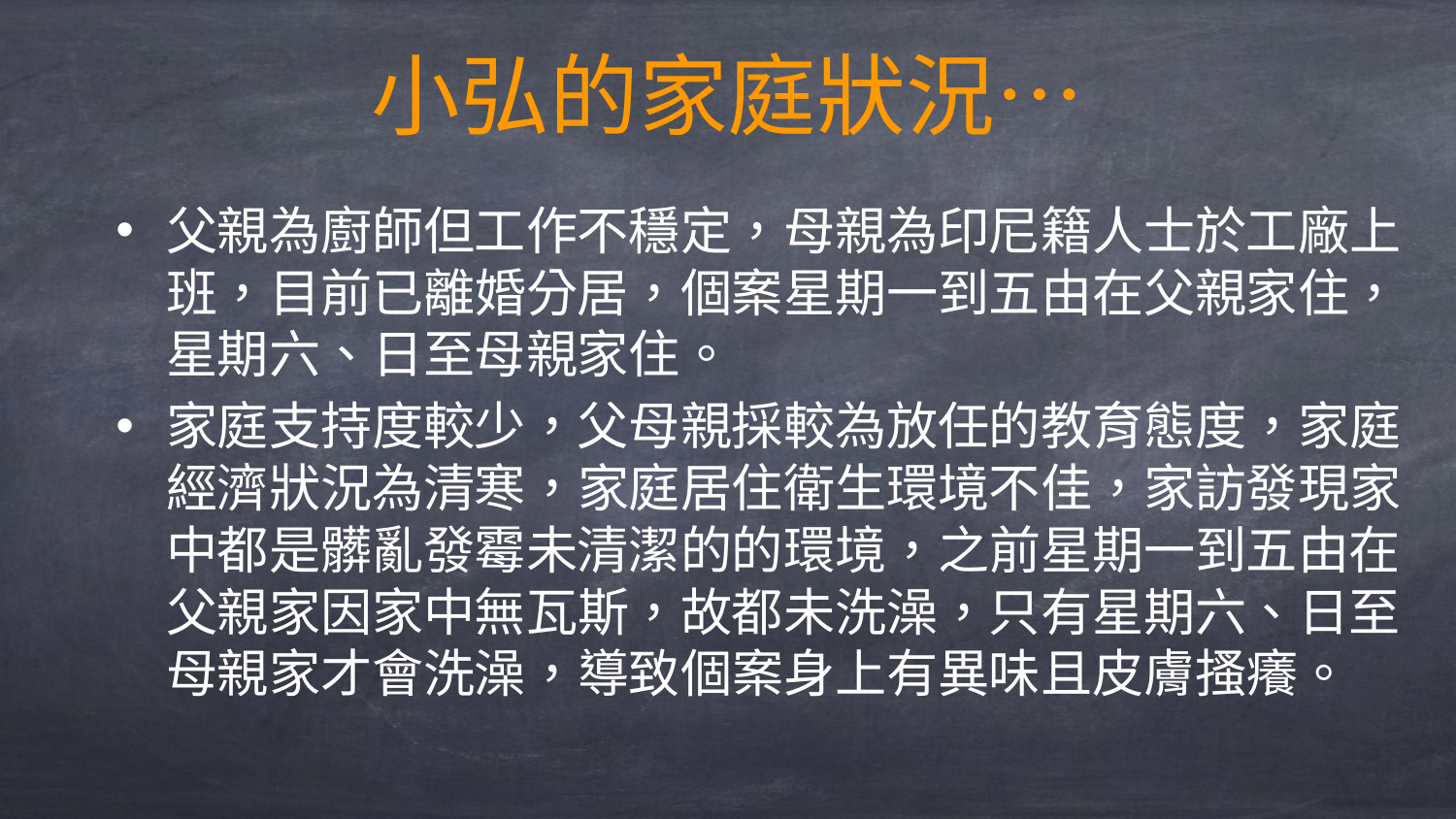

# 小弘的家庭狀況…
父親為廚師但工作不穩定，母親為印尼籍人士於工廠上班，目前已離婚分居，個案星期一到五由在父親家住，星期六、日至母親家住。
家庭支持度較少，父母親採較為放任的教育態度，家庭經濟狀況為清寒，家庭居住衛生環境不佳，家訪發現家中都是髒亂發霉未清潔的的環境，之前星期一到五由在父親家因家中無瓦斯，故都未洗澡，只有星期六、日至母親家才會洗澡，導致個案身上有異味且皮膚搔癢。